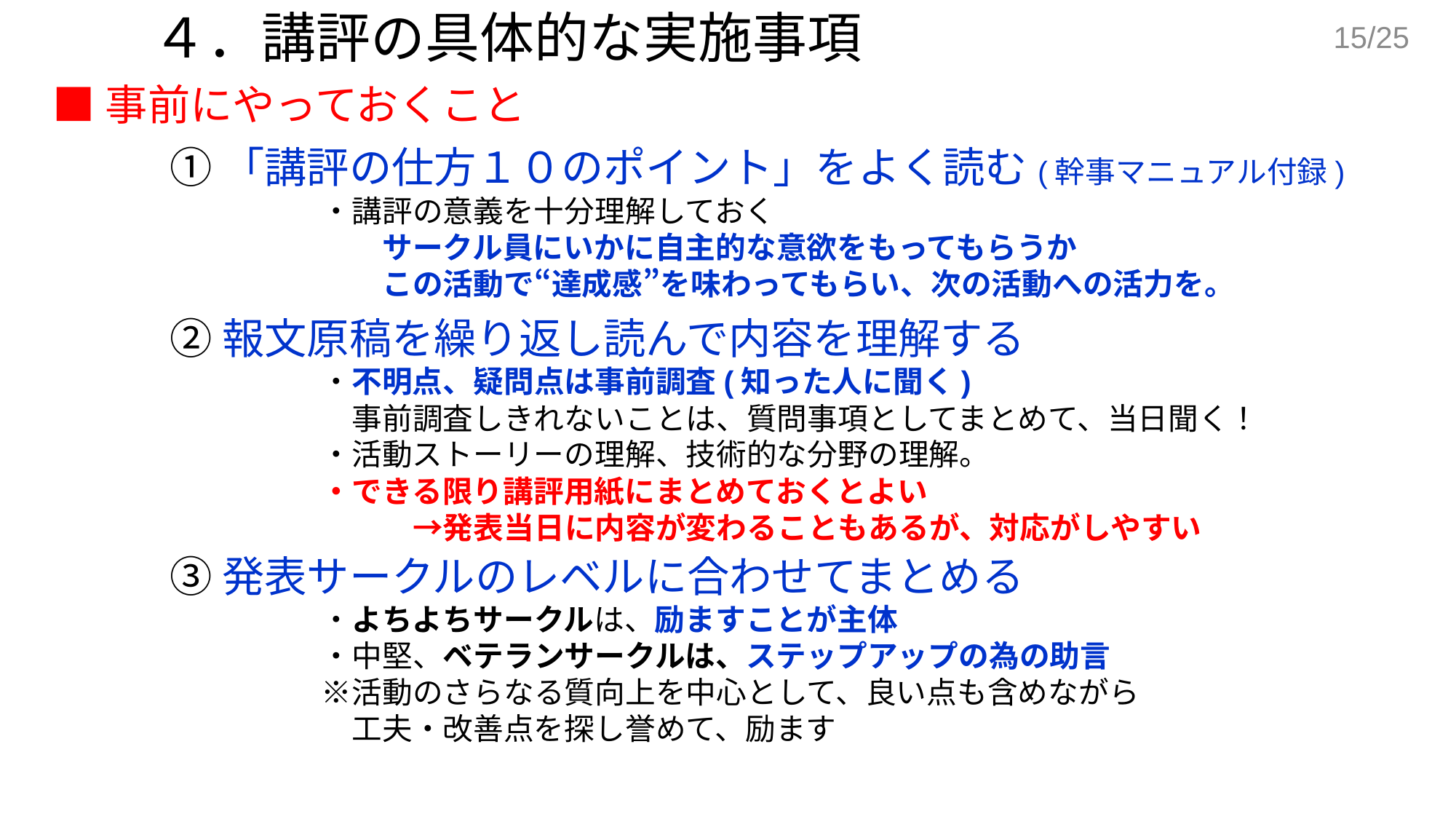

４．講評の具体的な実施事項
15/25
■事前にやっておくこと

①「講評の仕方１０のポイント」をよく読む(幹事マニュアル付録)
　　　　　・講評の意義を十分理解しておく
　　　　　　　サークル員にいかに自主的な意欲をもってもらうか
　　　　　　　この活動で“達成感”を味わってもらい、次の活動への活力を。
②報文原稿を繰り返し読んで内容を理解する
　　　　　・不明点、疑問点は事前調査(知った人に聞く)
　　　　　　事前調査しきれないことは、質問事項としてまとめて、当日聞く！
　　　　　・活動ストーリーの理解、技術的な分野の理解。
　　　　　・できる限り講評用紙にまとめておくとよい
　　　　　　　　→発表当日に内容が変わることもあるが、対応がしやすい
③発表サークルのレベルに合わせてまとめる
　　　　　・よちよちサークルは、励ますことが主体
　　　　　・中堅、ベテランサークルは、ステップアップの為の助言
　　　　　※活動のさらなる質向上を中心として、良い点も含めながら
　　　　　　工夫・改善点を探し誉めて、励ます